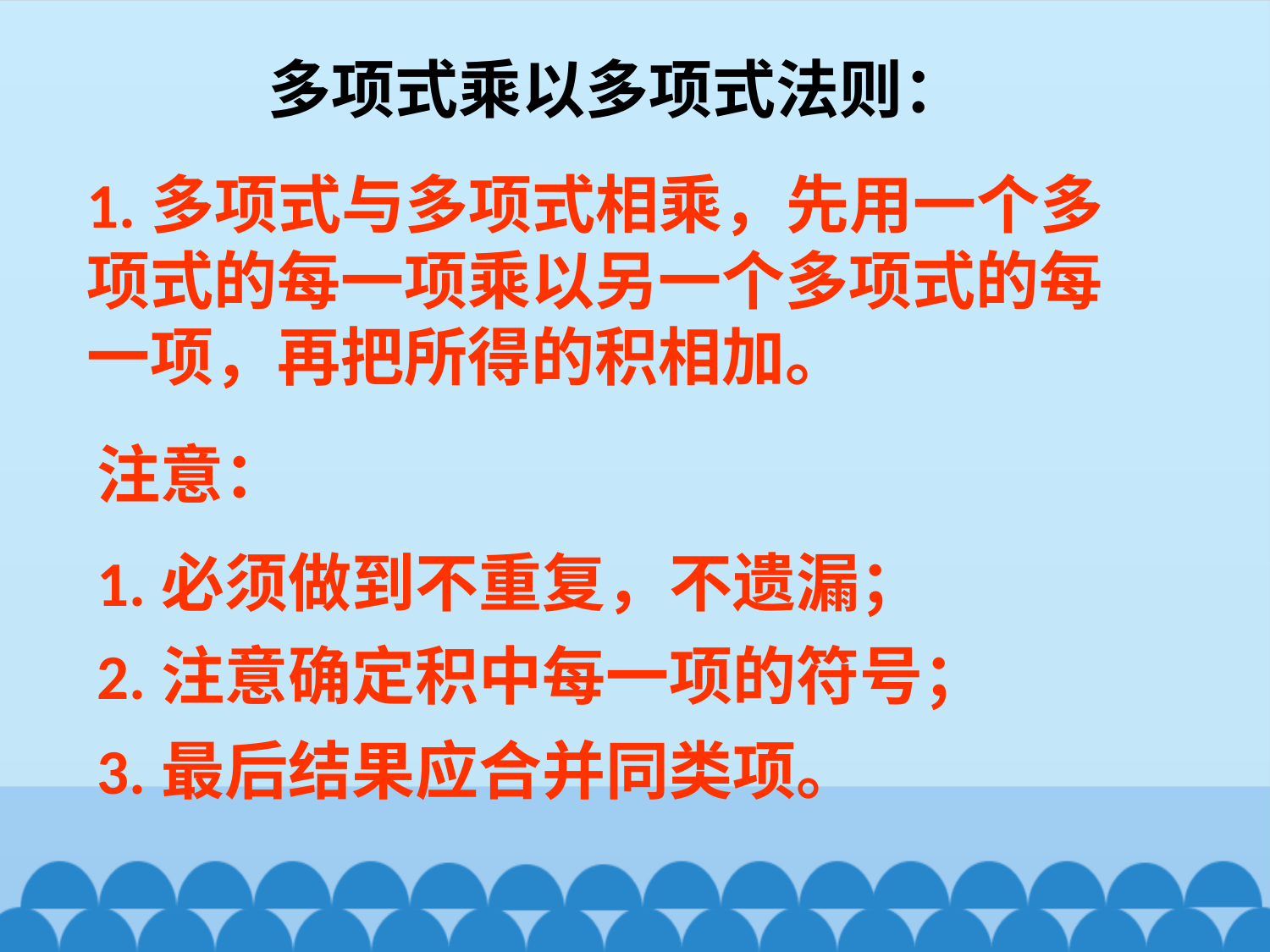

多项式乘以多项式法则：
1.多项式与多项式相乘，先用一个多项式的每一项乘以另一个多项式的每一项，再把所得的积相加。
注意：
1.必须做到不重复，不遗漏；
2.注意确定积中每一项的符号；
3.最后结果应合并同类项。